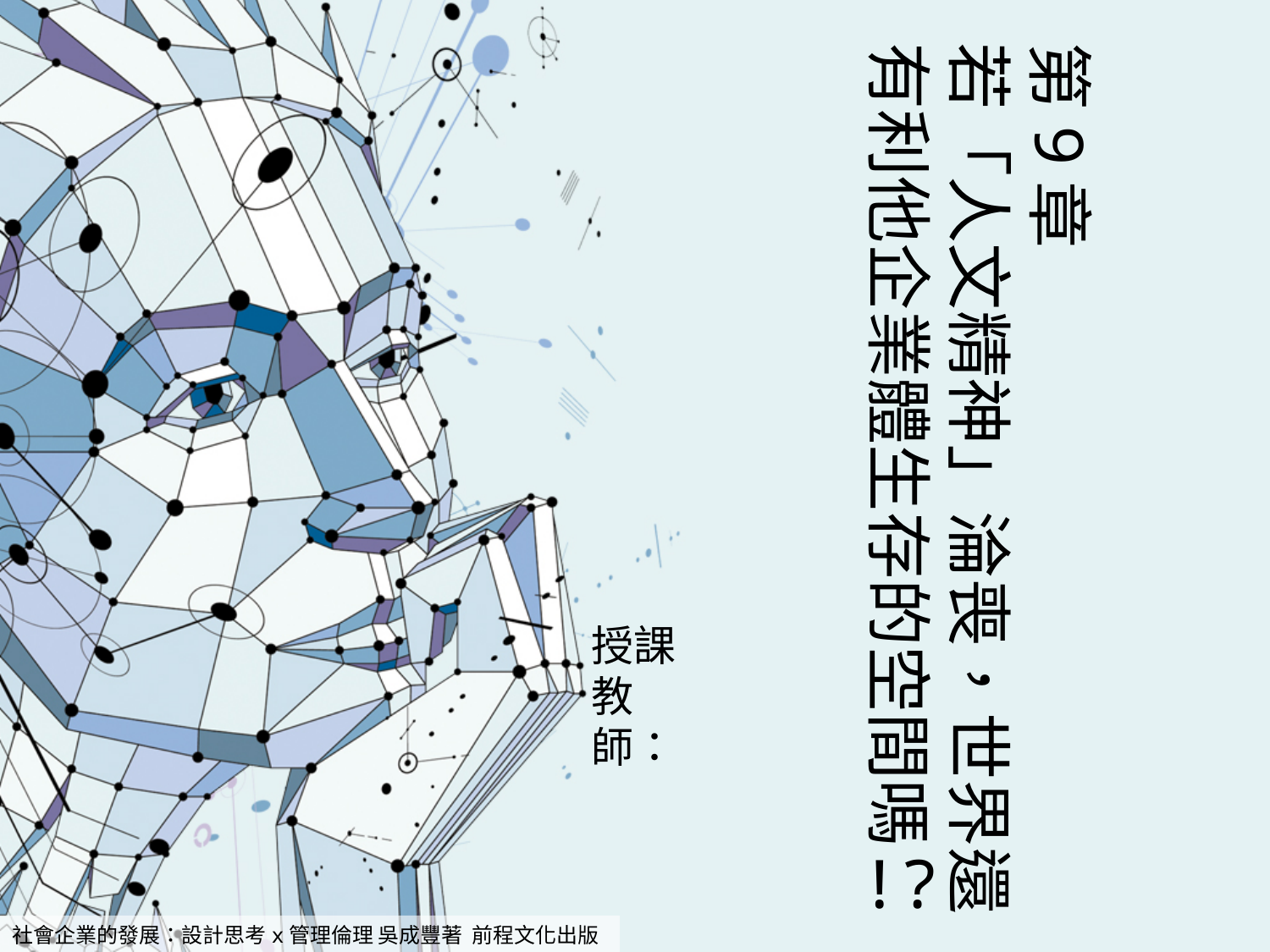

第9章
若「人文精神」淪喪，世界還有利他企業體生存的空間嗎
授課教師：
!?
社會企業的發展：設計思考x管理倫理 吳成豐著  前程文化出版